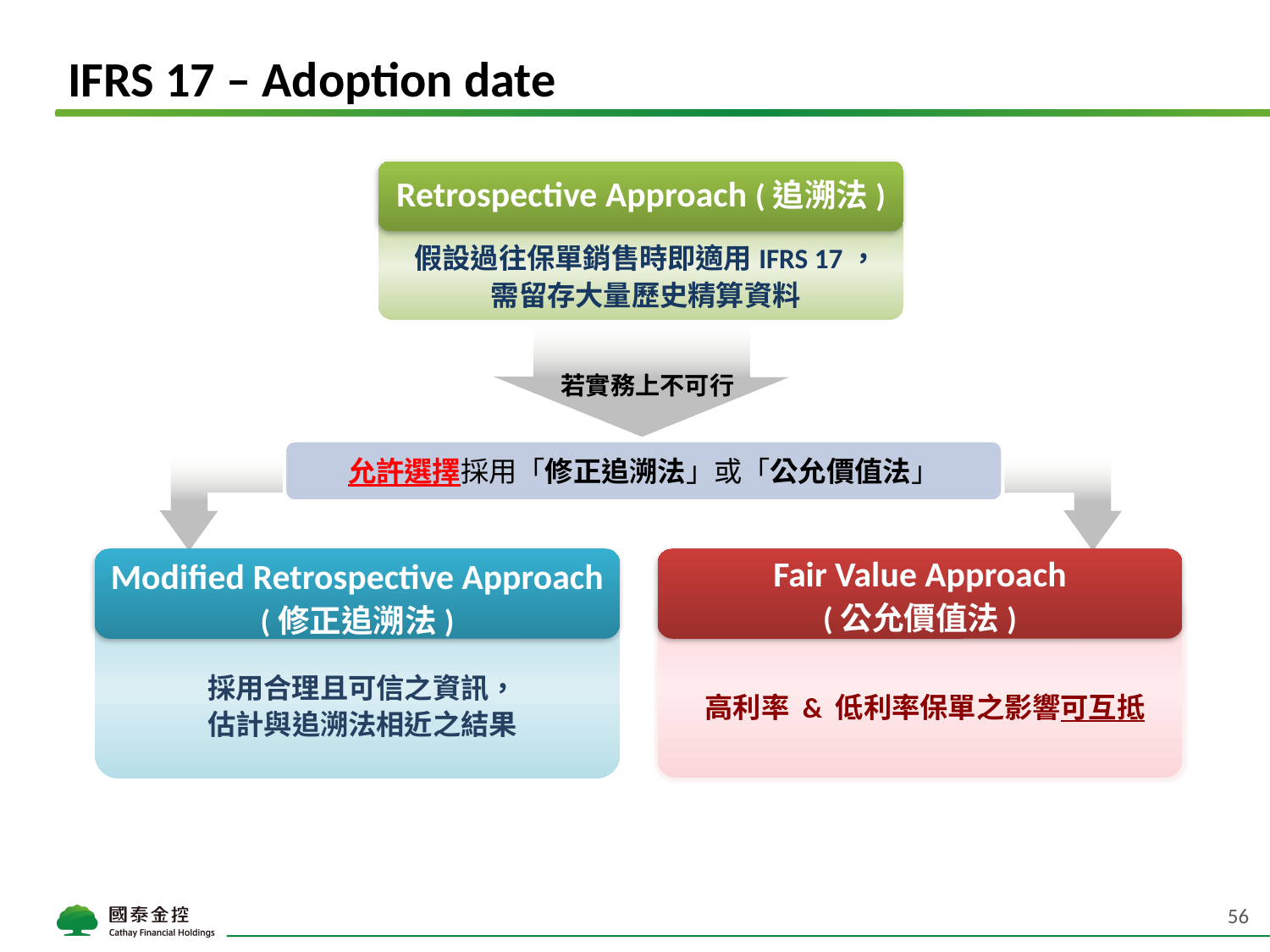

# IFRS 17 – Adoption date
Retrospective Approach (追溯法)
假設過往保單銷售時即適用IFRS 17，
需留存大量歷史精算資料

若實務上不可行
允許選擇採用「修正追溯法」或「公允價值法」

Modified Retrospective Approach
(修正追溯法)
採用合理且可信之資訊，
估計與追溯法相近之結果
Fair Value Approach
(公允價值法)

高利率 & 低利率保單之影響可互抵
56